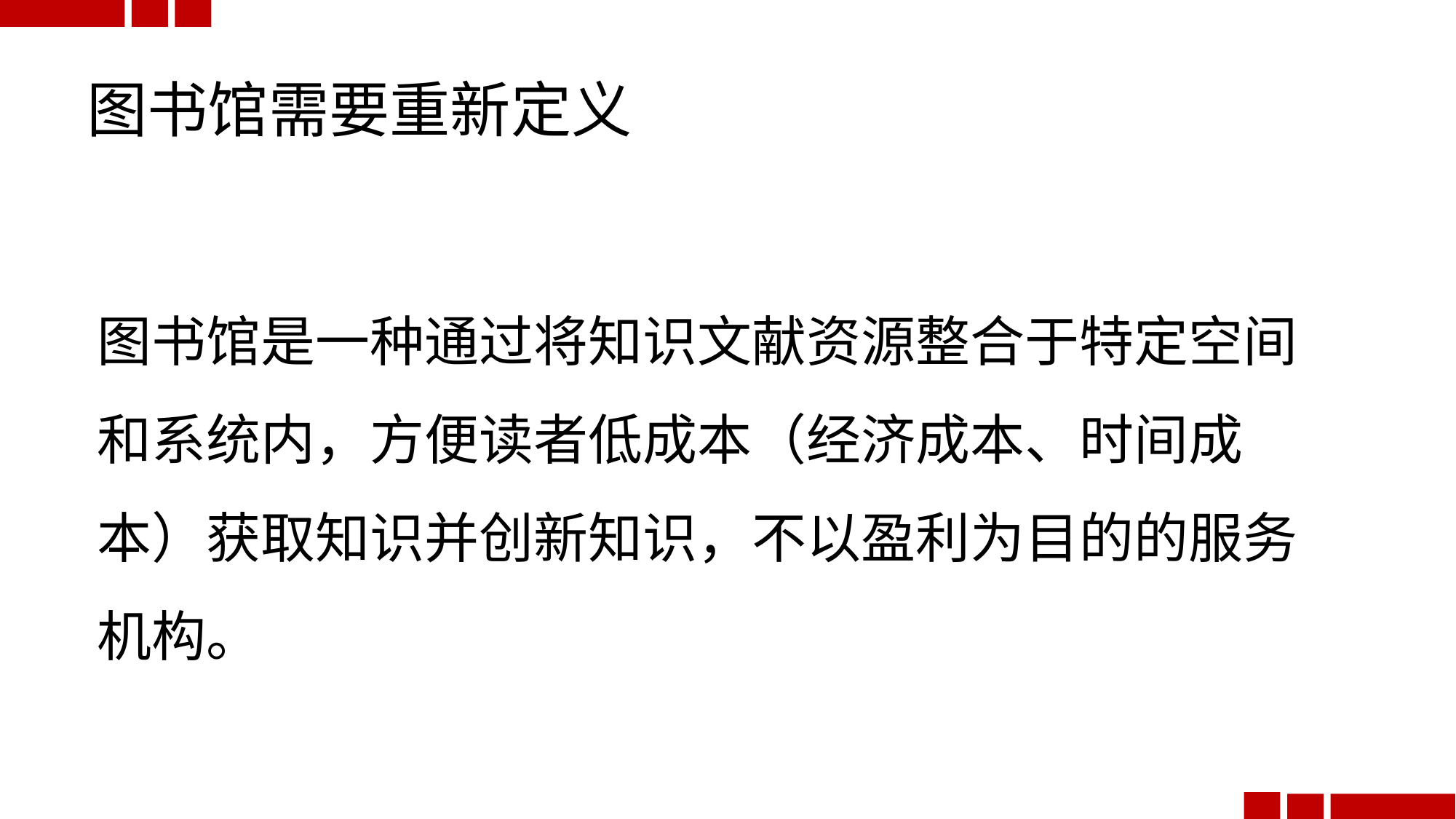

图书馆需要重新定义
图书馆是一种通过将知识文献资源整合于特定空间和系统内，方便读者低成本（经济成本、时间成本）获取知识并创新知识，不以盈利为目的的服务机构。